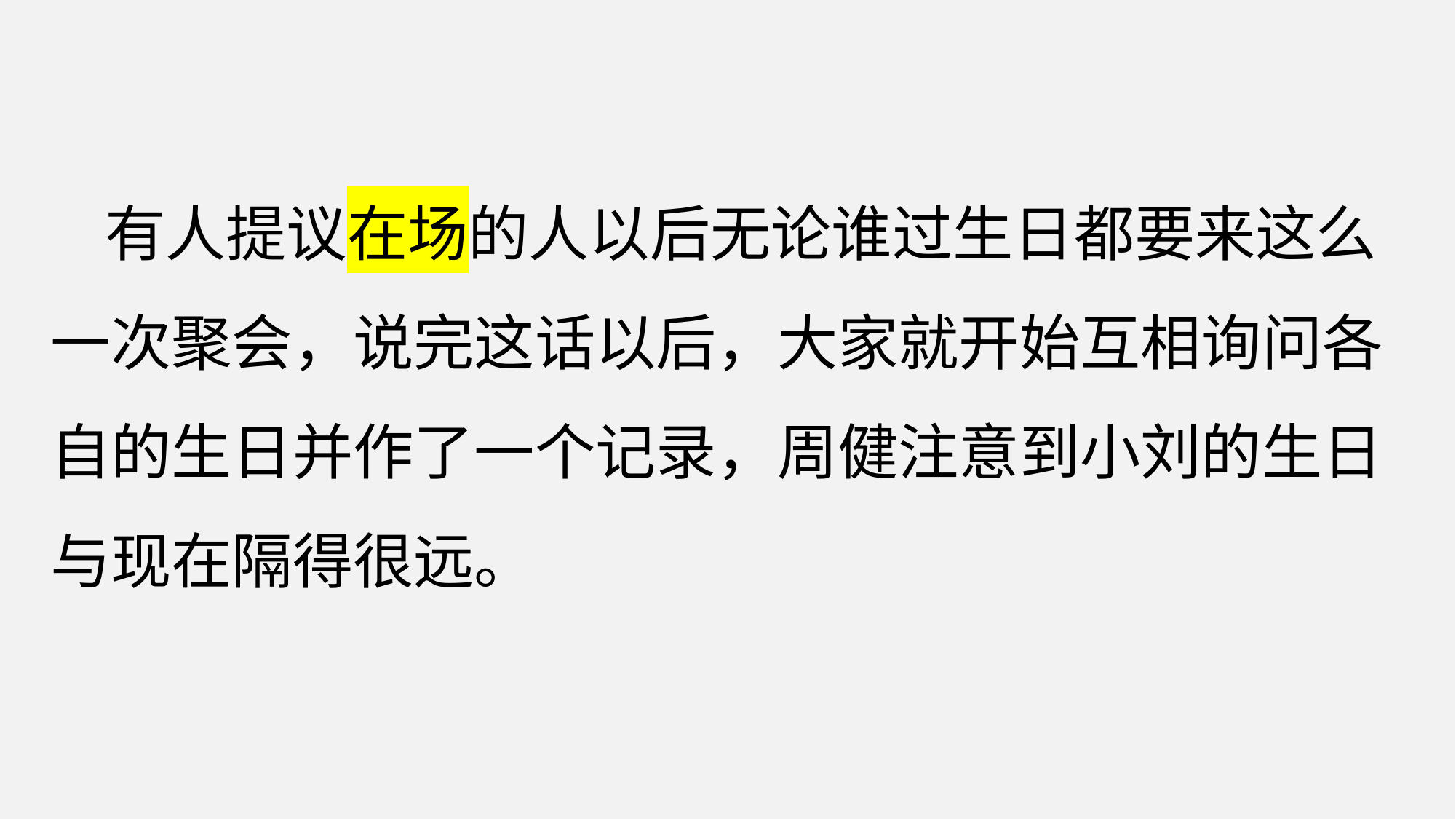

有人提议在场的人以后无论谁过生日都要来这么一次聚会，说完这话以后，大家就开始互相询问各自的生日并作了一个记录，周健注意到小刘的生日与现在隔得很远。